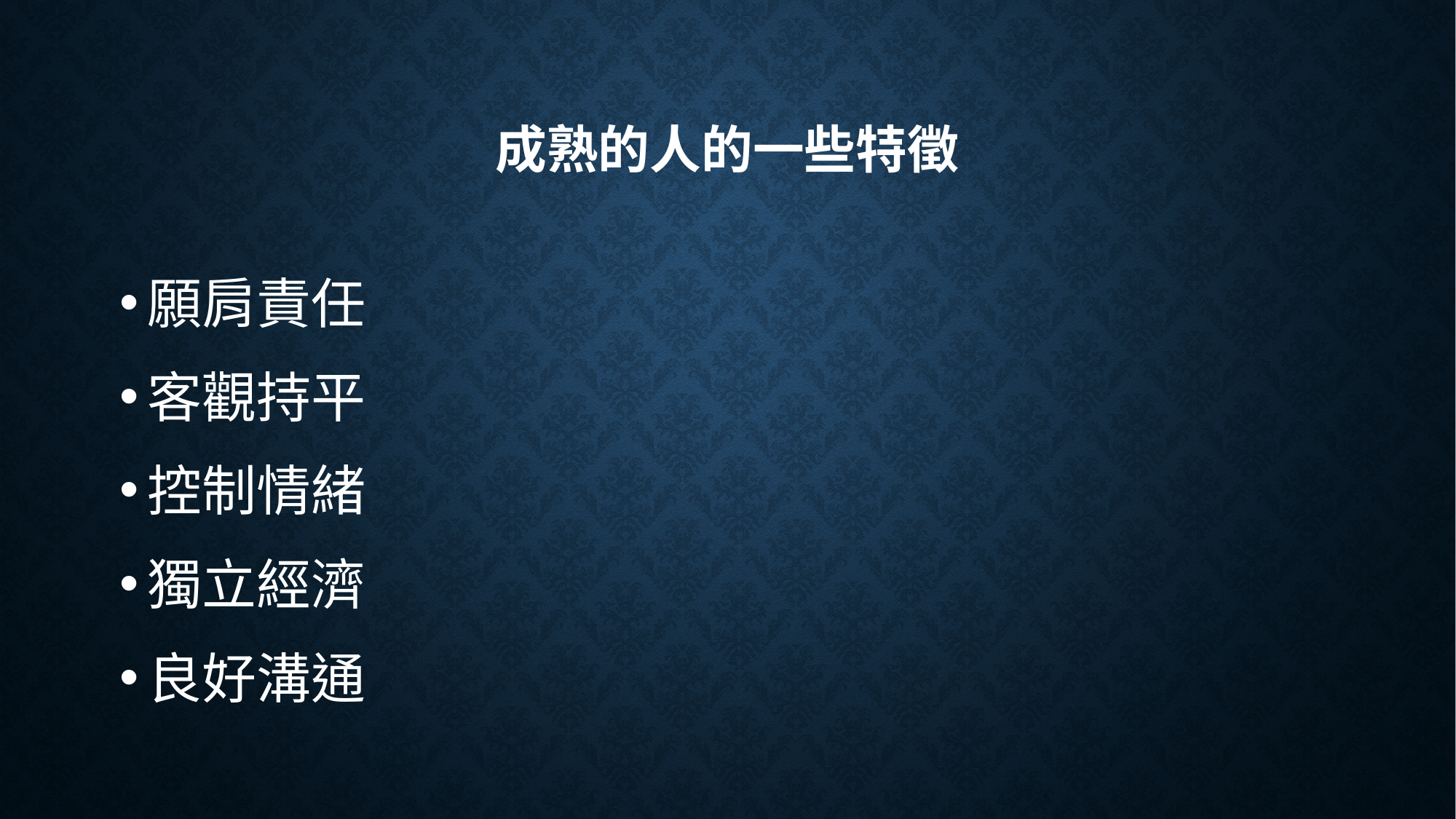

# 成熟的人的一些特徵
願肩責任
客觀持平
控制情緒
獨立經濟
良好溝通